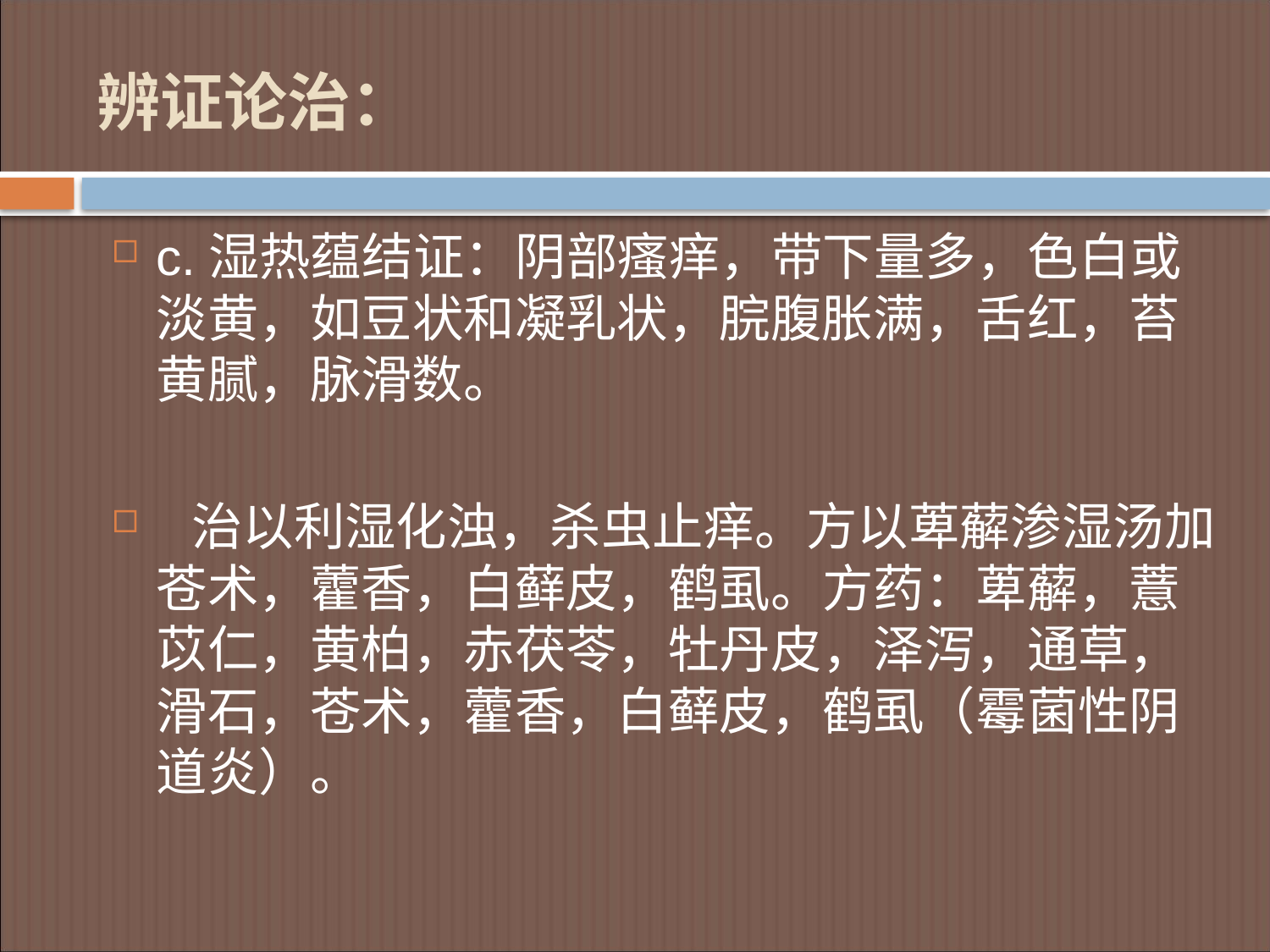

# 辨证论治：
c.湿热蕴结证：阴部瘙痒，带下量多，色白或淡黄，如豆状和凝乳状，脘腹胀满，舌红，苔黄腻，脉滑数。

  治以利湿化浊，杀虫止痒。方以萆薢渗湿汤加苍术，藿香，白藓皮，鹤虱。方药：萆薢，薏苡仁，黄柏，赤茯苓，牡丹皮，泽泻，通草，滑石，苍术，藿香，白藓皮，鹤虱（霉菌性阴道炎）。